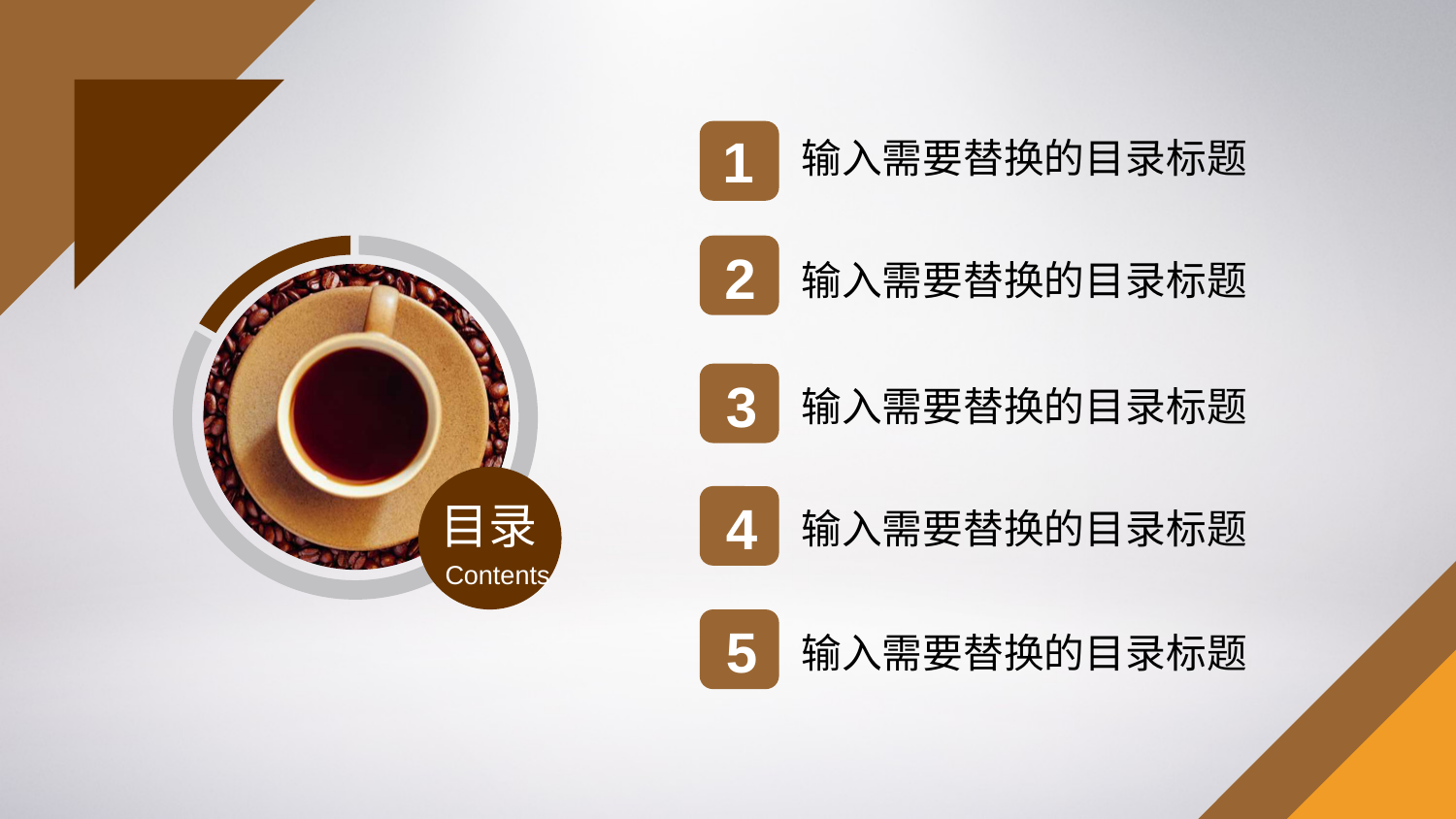

1

输入需要替换的目录标题

2
输入需要替换的目录标题

3
输入需要替换的目录标题

4
目录
输入需要替换的目录标题
Contents

5

输入需要替换的目录标题